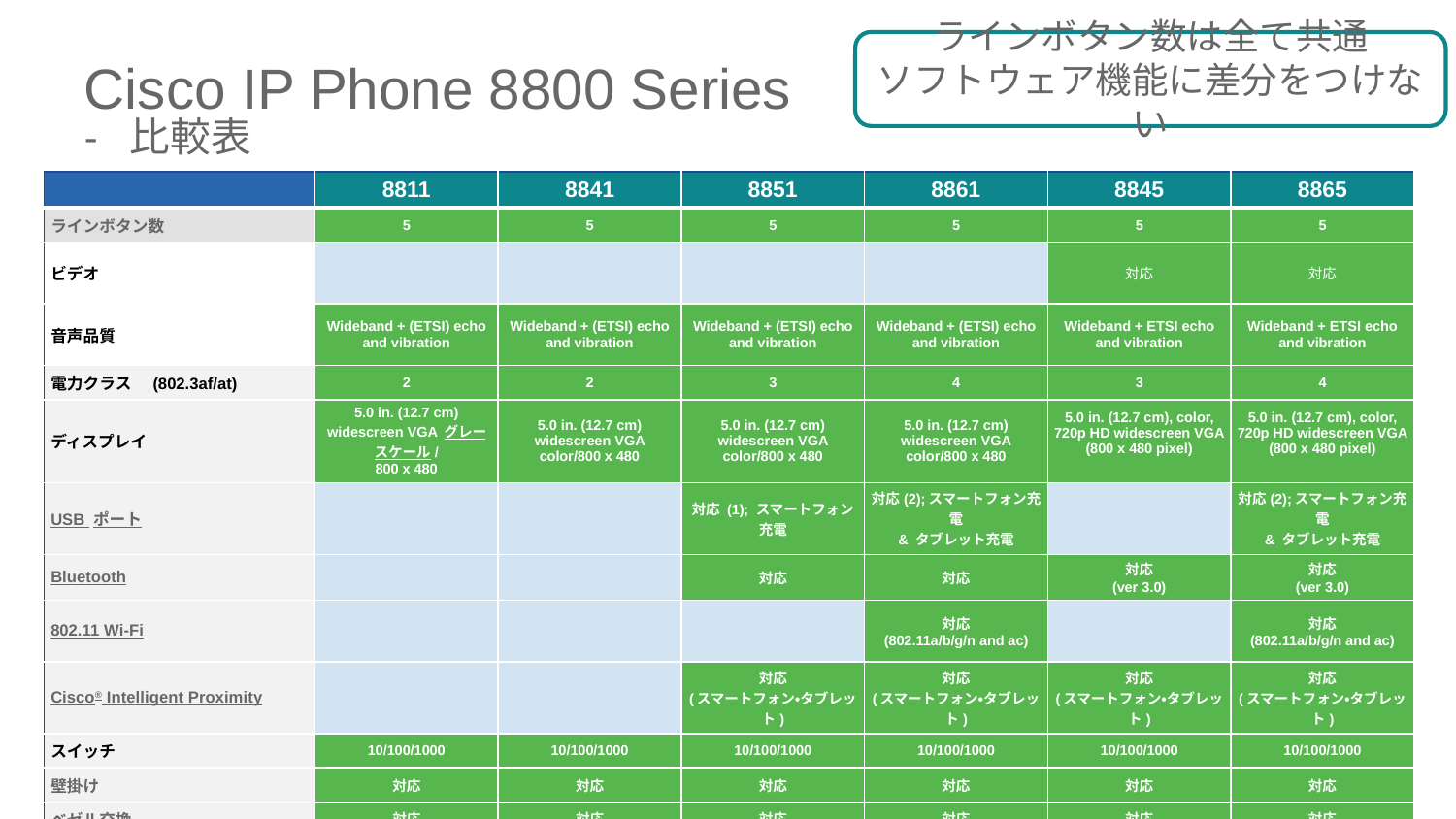

ラインボタン数は全て共通
ソフトウェア機能に差分をつけない
# Cisco IP Phone 8800 Series -  比較表
|  | 8811 | 8841 | 8851 | 8861 | 8845 | 8865 |
| --- | --- | --- | --- | --- | --- | --- |
| ラインボタン数 | 5 | 5 | 5 | 5 | 5 | 5 |
| ビデオ |  |  |  |  | 対応 | 対応 |
| 音声品質 | Wideband + (ETSI) echo and vibration | Wideband + (ETSI) echo and vibration | Wideband + (ETSI) echo and vibration | Wideband + (ETSI) echo and vibration | Wideband + ETSI echo and vibration | Wideband + ETSI echo and vibration |
| 電力クラス　(802.3af/at) | 2 | 2 | 3 | 4 | 3 | 4 |
| ディスプレイ | 5.0 in. (12.7 cm) widescreen VGA グレースケール/ 800 x 480 | 5.0 in. (12.7 cm) widescreen VGA color/800 x 480 | 5.0 in. (12.7 cm) widescreen VGA color/800 x 480 | 5.0 in. (12.7 cm) widescreen VGA color/800 x 480 | 5.0 in. (12.7 cm), color, 720p HD widescreen VGA (800 x 480 pixel) | 5.0 in. (12.7 cm), color, 720p HD widescreen VGA (800 x 480 pixel) |
| USB ポート |  |  | 対応 (1); スマートフォン充電 | 対応(2);スマートフォン充電 & タブレット充電 |  | 対応(2);スマートフォン充電 & タブレット充電 |
| Bluetooth |  |  | 対応 | 対応 | 対応 (ver 3.0) | 対応 (ver 3.0) |
| 802.11 Wi-Fi |  |  |  | 対応 (802.11a/b/g/n and ac) |  | 対応 (802.11a/b/g/n and ac) |
| Cisco® Intelligent Proximity |  |  | 対応 (スマートフォン・タブレット) | 対応 (スマートフォン・タブレット) | 対応 (スマートフォン・タブレット) | 対応 (スマートフォン・タブレット) |
| スイッチ | 10/100/1000 | 10/100/1000 | 10/100/1000 | 10/100/1000 | 10/100/1000 | 10/100/1000 |
| 壁掛け | 対応 | 対応 | 対応 | 対応 | 対応 | 対応 |
| ベゼル交換 | 対応 | 対応 | 対応 | 対応 | 対応 | 対応 |